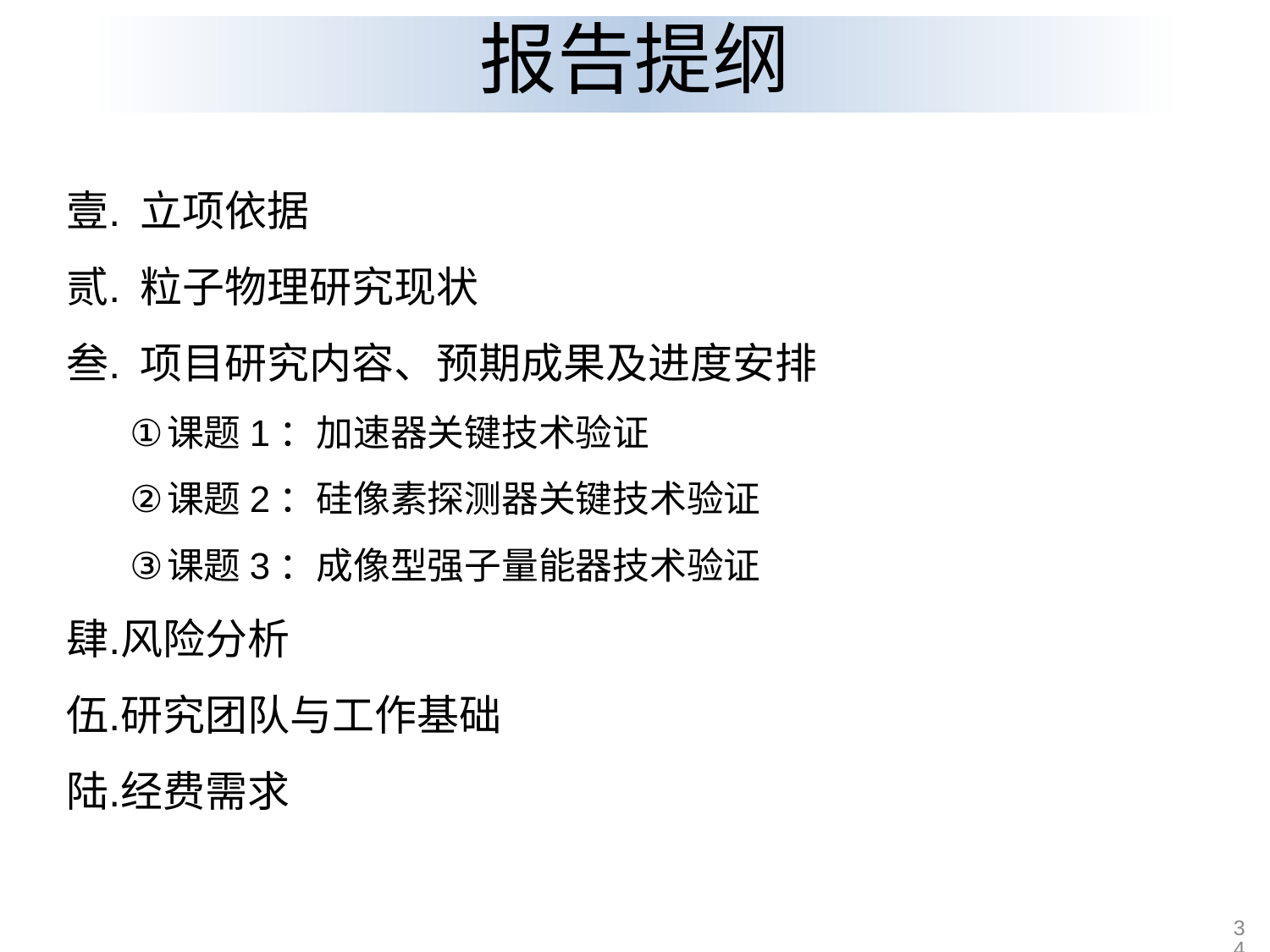

# 报告提纲

 立项依据
 粒子物理研究现状
 项目研究内容、预期成果及进度安排
课题1：加速器关键技术验证
课题2：硅像素探测器关键技术验证
课题3：成像型强子量能器技术验证
风险分析
研究团队与工作基础
经费需求
34